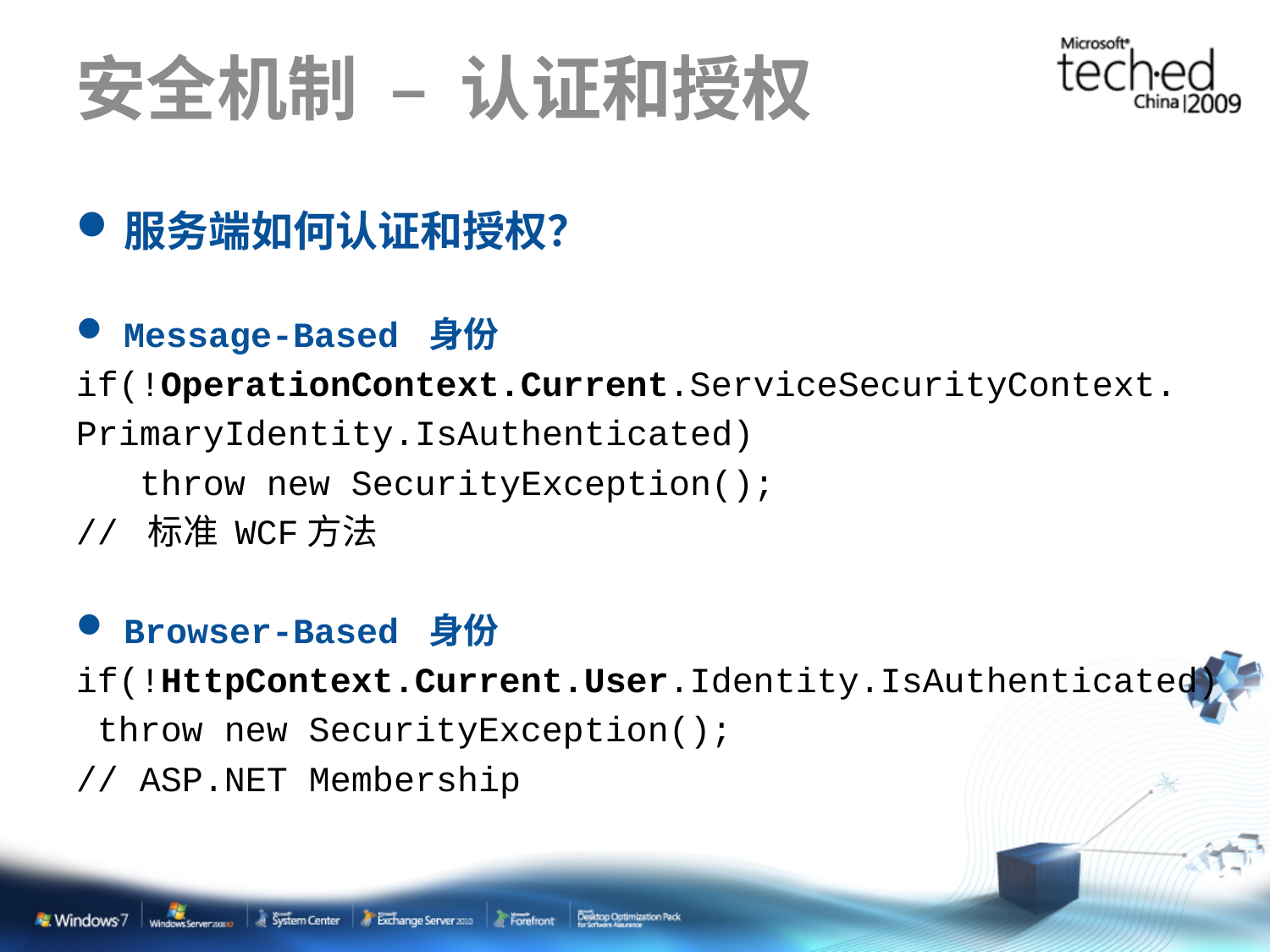

# 安全机制  –  认证和授权
服务端如何认证和授权？

Message-Based 身份
if(!OperationContext.Current.ServiceSecurityContext.
PrimaryIdentity.IsAuthenticated)
   throw new SecurityException();
// 标准 WCF方法

Browser-Based 身份
if(!HttpContext.Current.User.Identity.IsAuthenticated)
 throw new SecurityException();
// ASP.NET Membership